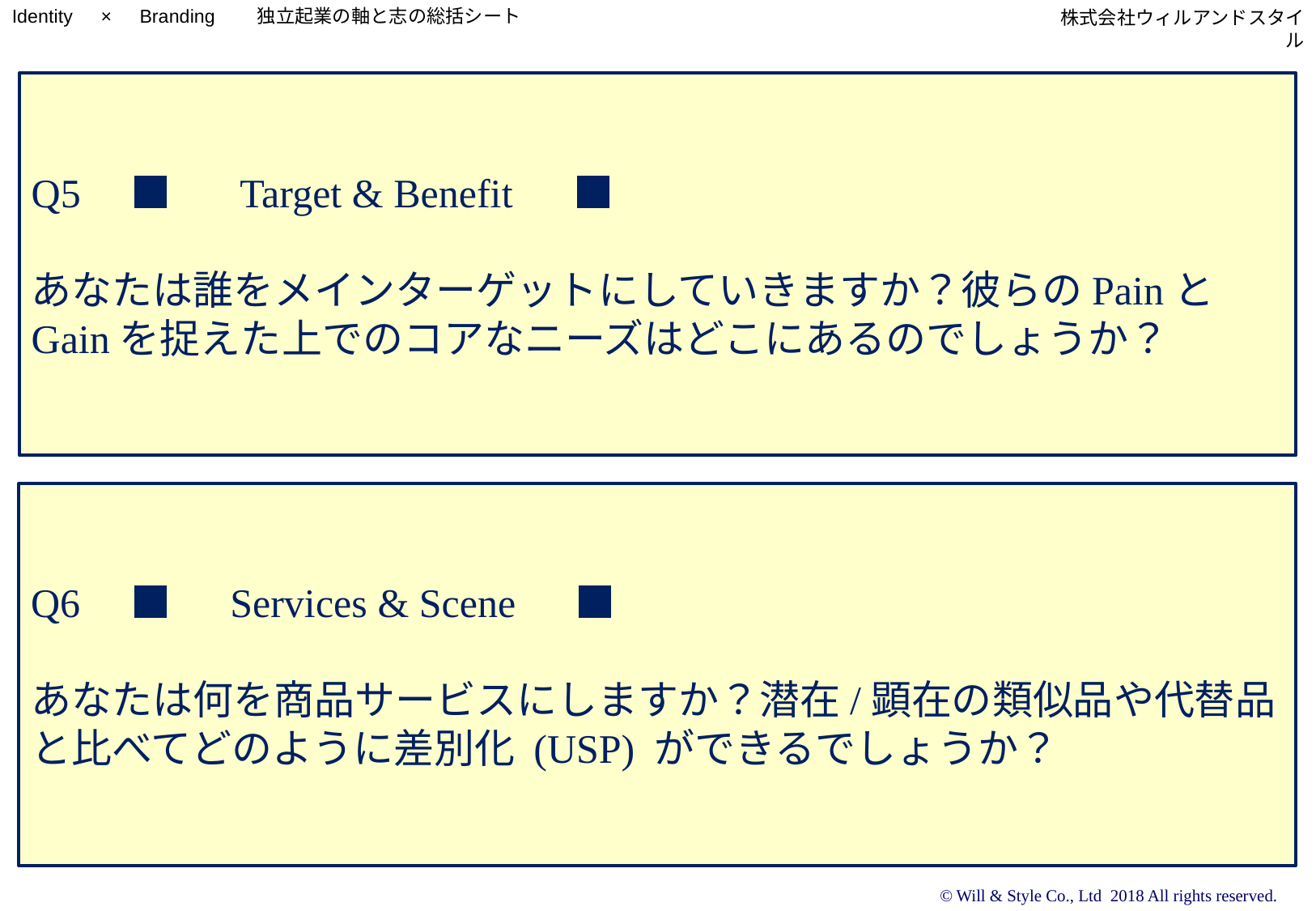

株式会社ウィルアンドスタイル
Identity　×　Branding　　独立起業の軸と志の総括シート
Q5　■　  Target & Benefit 　■

あなたは誰をメインターゲットにしていきますか？彼らのPainとGainを捉えた上でのコアなニーズはどこにあるのでしょうか？
Q6　■　 Services & Scene　 ■

あなたは何を商品サービスにしますか？潜在/顕在の類似品や代替品と比べてどのように差別化 (USP) ができるでしょうか？